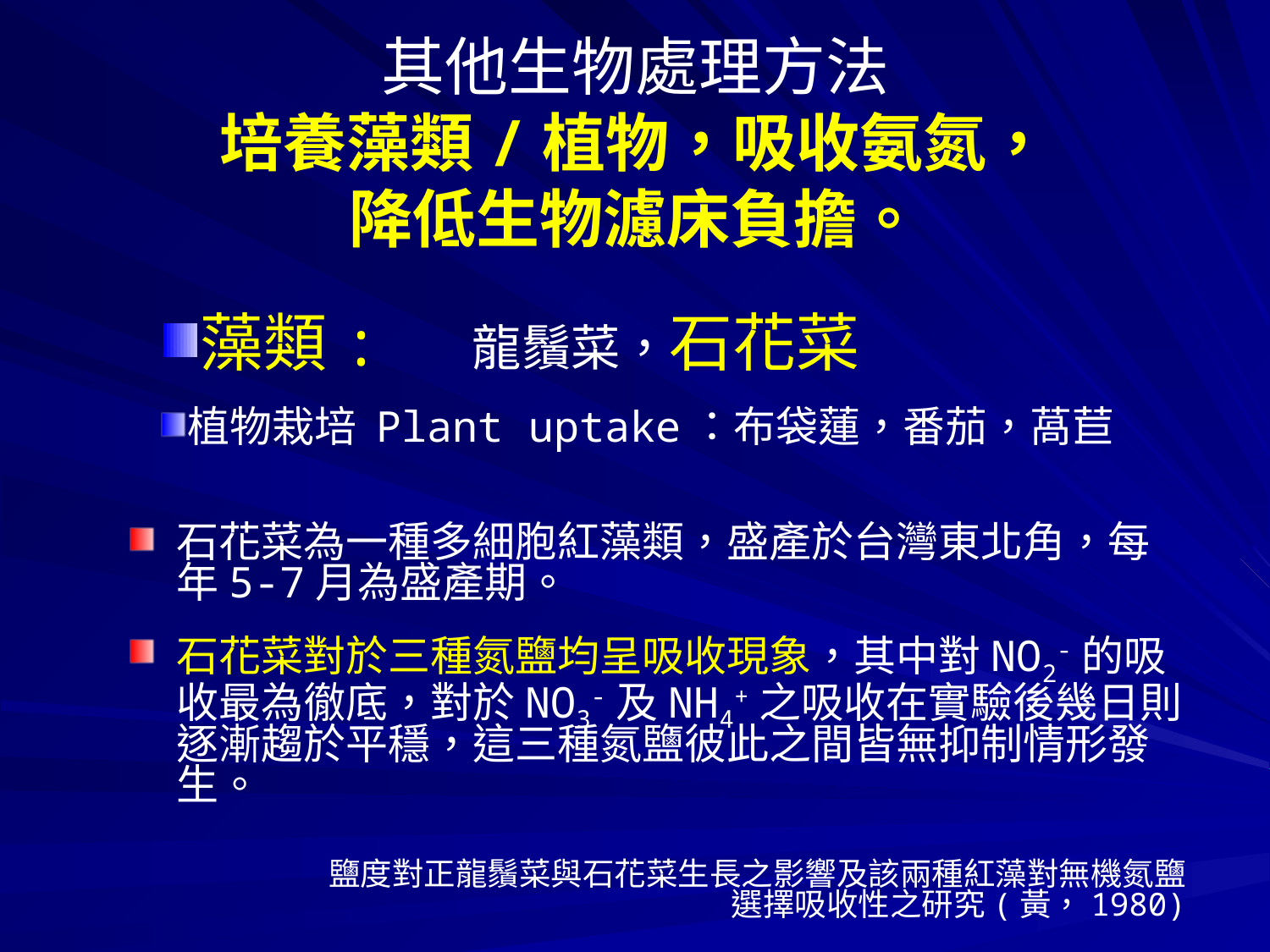

# 其他生物處理方法 培養藻類/植物，吸收氨氮， 降低生物濾床負擔。
藻類:  龍鬚菜，石花菜
植物栽培 Plant uptake：布袋蓮，番茄，萵苣
石花菜為一種多細胞紅藻類，盛產於台灣東北角，每年5-7月為盛產期。

石花菜對於三種氮鹽均呈吸收現象，其中對NO2-的吸收最為徹底，對於NO3-及NH4+之吸收在實驗後幾日則逐漸趨於平穩，這三種氮鹽彼此之間皆無抑制情形發生。

鹽度對正龍鬚菜與石花菜生長之影響及該兩種紅藻對無機氮鹽選擇吸收性之研究(黃，1980)